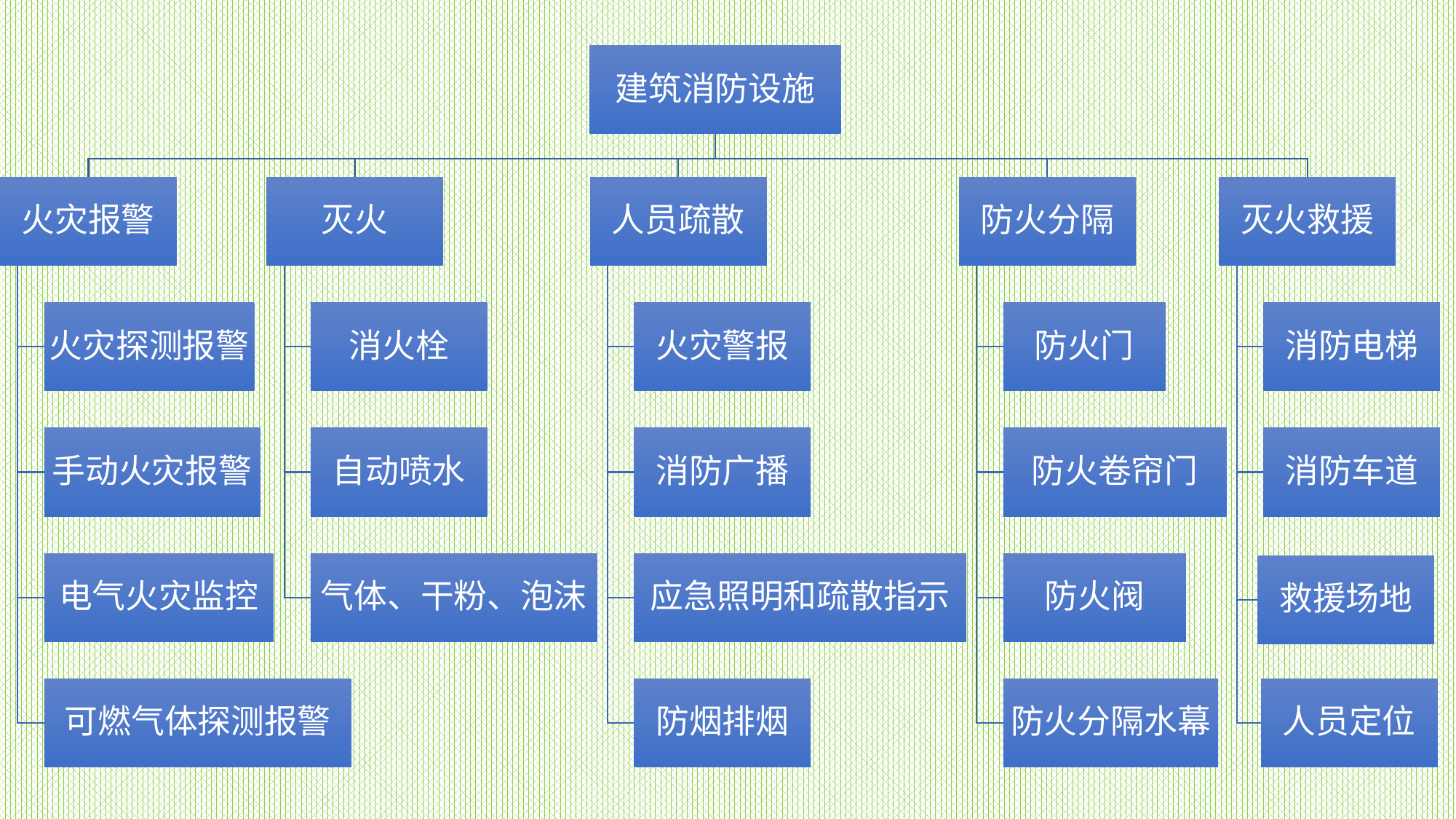

建筑消防设施
火灾报警
火灾探测报警
手动火灾报警
电气火灾监控
可燃气体探测报警
灭火
消火栓
自动喷水
气体、干粉、泡沫
人员疏散
火灾警报
消防广播
应急照明和疏散指示
防烟排烟
防火分隔
防火门
防火卷帘门
防火阀
防火分隔水幕
灭火救援
消防电梯
消防车道
人员定位
救援场地